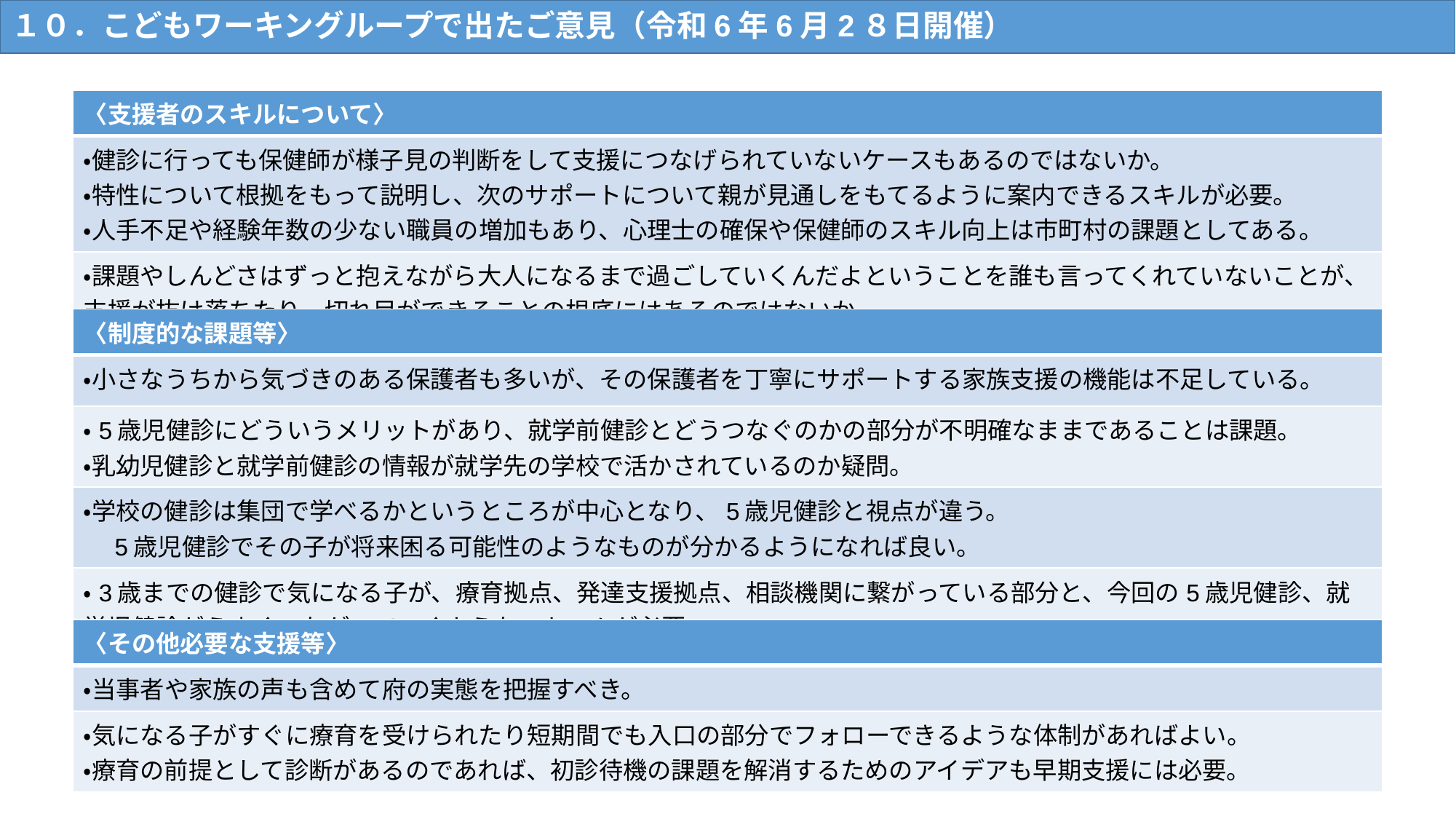

１０．こどもワーキングループで出たご意見（令和6年6月2８日開催）
| 〈支援者のスキルについて〉 |
| --- |
| ・健診に行っても保健師が様子見の判断をして支援につなげられていないケースもあるのではないか。 ・特性について根拠をもって説明し、次のサポートについて親が見通しをもてるように案内できるスキルが必要。 ・人手不足や経験年数の少ない職員の増加もあり、心理士の確保や保健師のスキル向上は市町村の課題としてある。 |
| ・課題やしんどさはずっと抱えながら大人になるまで過ごしていくんだよということを誰も言ってくれていないことが、支援が抜け落ちたり、切れ目ができることの根底にはあるのではないか。 |
| 〈制度的な課題等〉 |
| --- |
| ・小さなうちから気づきのある保護者も多いが、その保護者を丁寧にサポートする家族支援の機能は不足している。 |
| ・5歳児健診にどういうメリットがあり、就学前健診とどうつなぐのかの部分が不明確なままであることは課題。 ・乳幼児健診と就学前健診の情報が就学先の学校で活かされているのか疑問。 |
| ・学校の健診は集団で学べるかというところが中心となり、5歳児健診と視点が違う。 　5歳児健診でその子が将来困る可能性のようなものが分かるようになれば良い。 |
| ・3歳までの健診で気になる子が、療育拠点、発達支援拠点、相談機関に繋がっている部分と、今回の5歳児健診、就学児健診がうまくつながっていくようなスキームが必要。 |
| 〈その他必要な支援等〉 |
| --- |
| ・当事者や家族の声も含めて府の実態を把握すべき。 |
| ・気になる子がすぐに療育を受けられたり短期間でも入口の部分でフォローできるような体制があればよい。 ・療育の前提として診断があるのであれば、初診待機の課題を解消するためのアイデアも早期支援には必要。 |
11